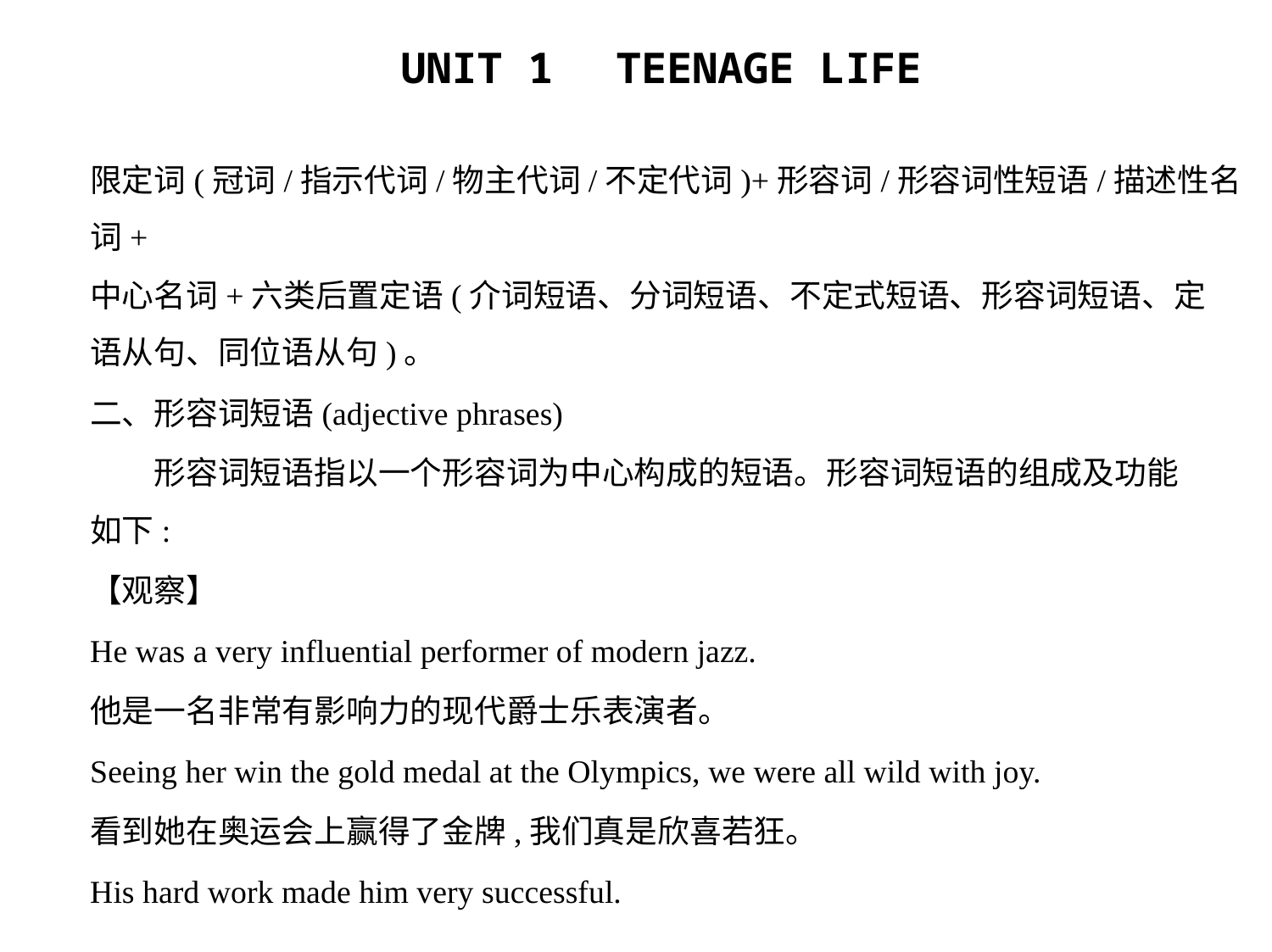

限定词(冠词/指示代词/物主代词/不定代词)+形容词/形容词性短语/描述性名词+
中心名词+六类后置定语(介词短语、分词短语、不定式短语、形容词短语、定
语从句、同位语从句)。
二、形容词短语(adjective phrases)
　　形容词短语指以一个形容词为中心构成的短语。形容词短语的组成及功能
如下:
【观察】
He was a very influential performer of modern jazz.
他是一名非常有影响力的现代爵士乐表演者。
Seeing her win the gold medal at the Olympics, we were all wild with joy.
看到她在奥运会上赢得了金牌,我们真是欣喜若狂。
His hard work made him very successful.